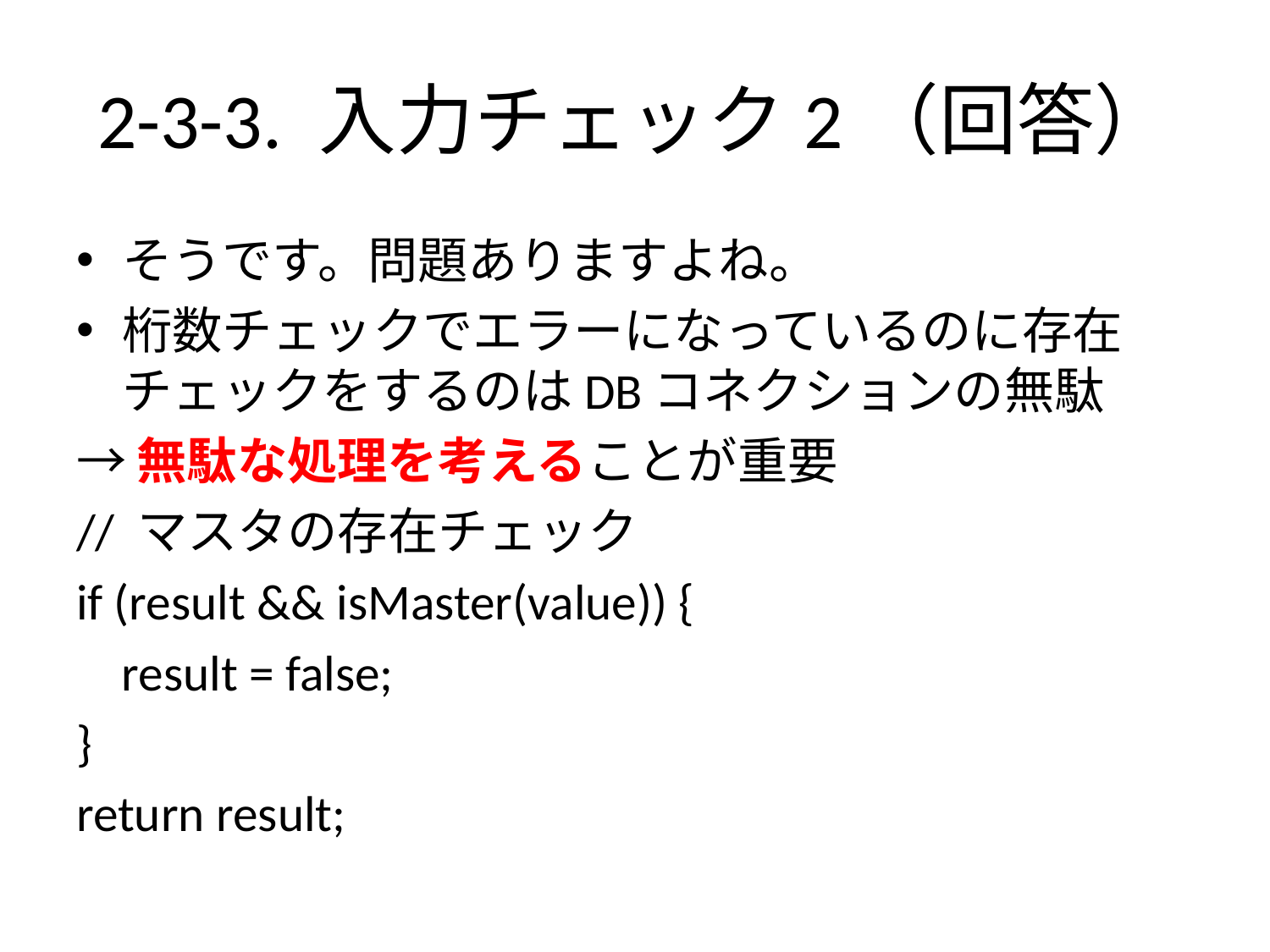

# 2-3-3. 入力チェック2（回答）
そうです。問題ありますよね。
桁数チェックでエラーになっているのに存在チェックをするのはDBコネクションの無駄
→無駄な処理を考えることが重要
// マスタの存在チェック
if (result && isMaster(value)) {
    result = false;
}
return result;